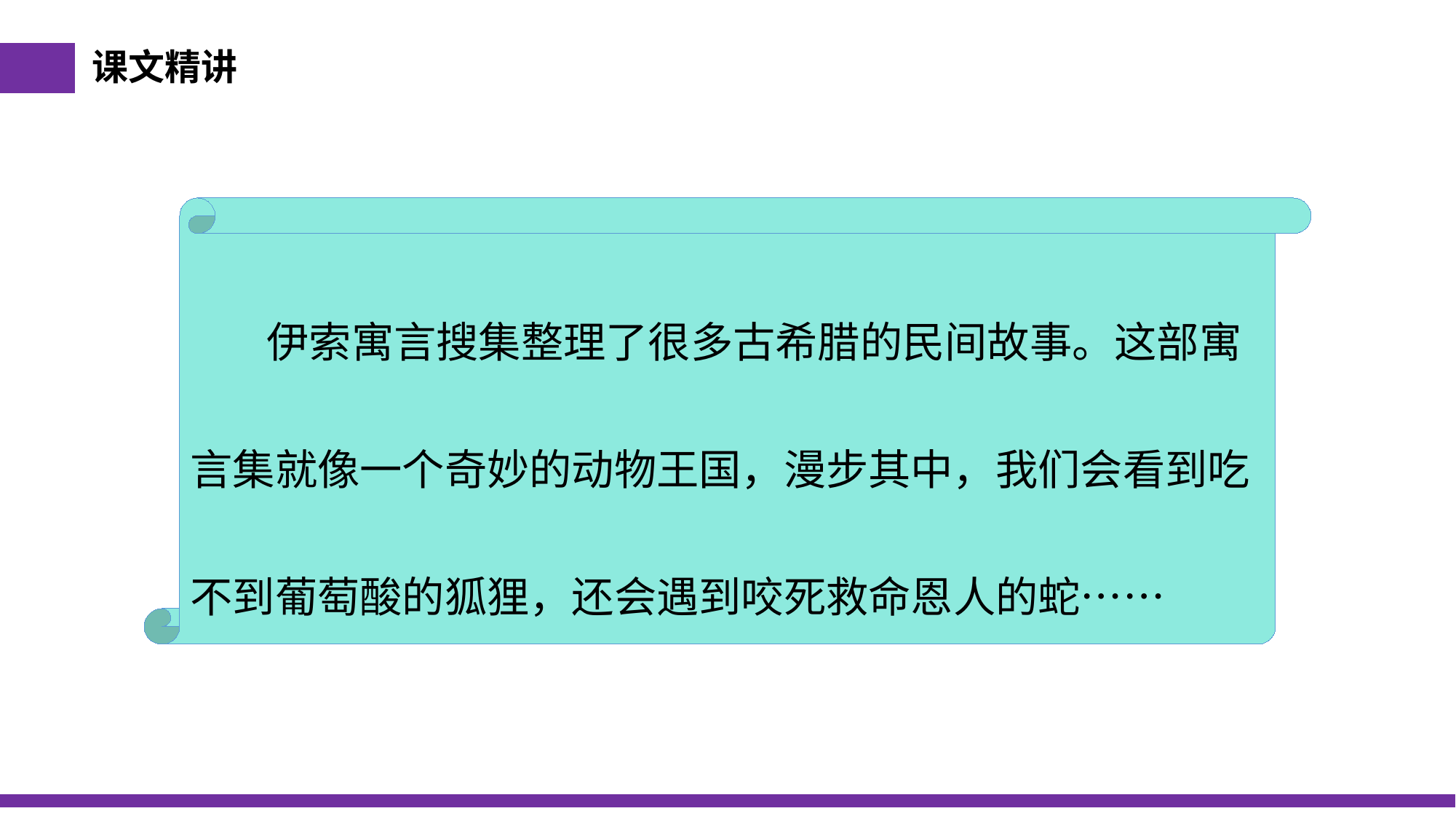

课文精讲
       伊索寓言搜集整理了很多古希腊的民间故事。这部寓言集就像一个奇妙的动物王国，漫步其中，我们会看到吃不到葡萄酸的狐狸，还会遇到咬死救命恩人的蛇……